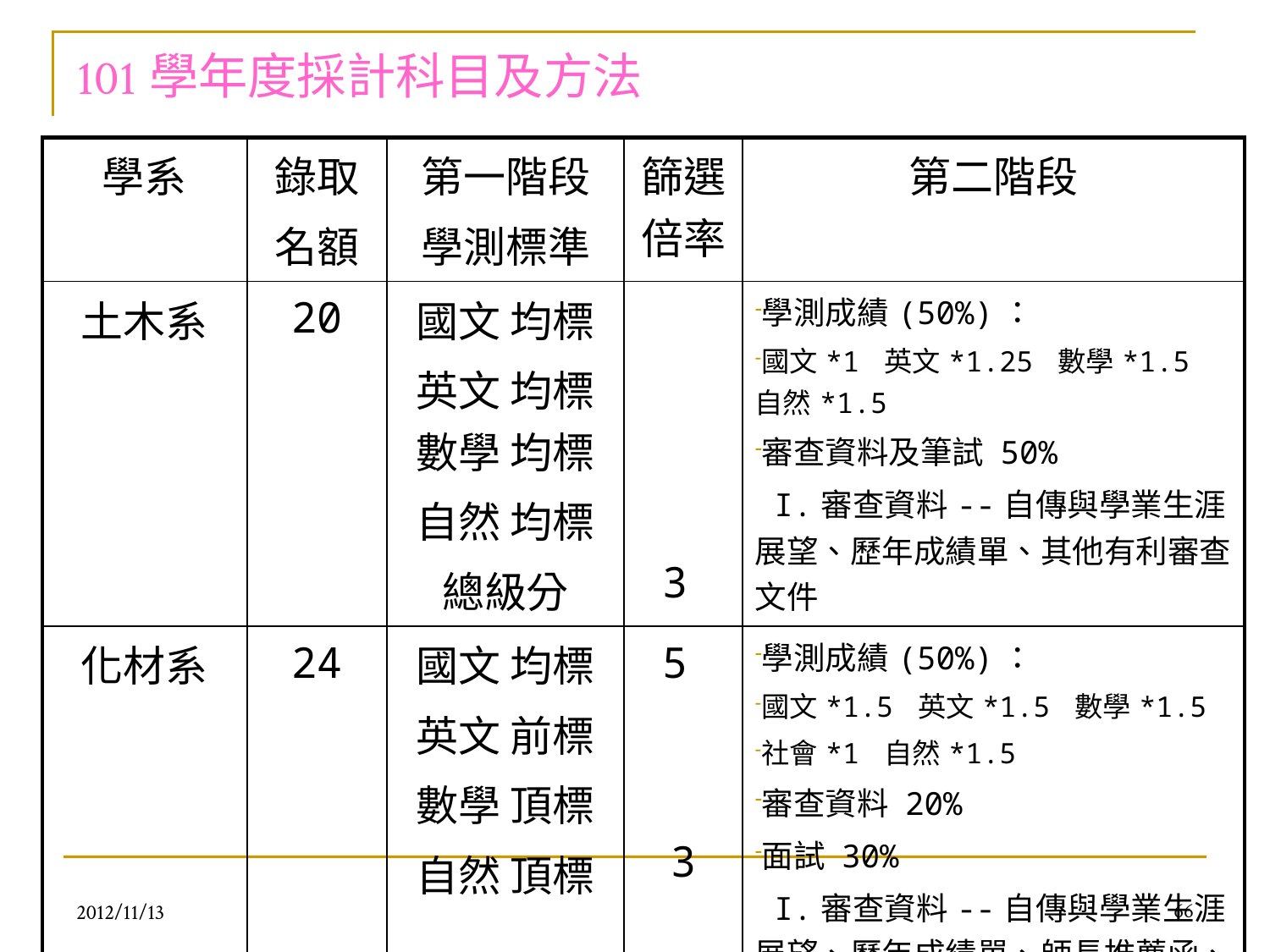

# 101學年度採計科目及方法
| 學系 | 錄取 名額 | 第一階段 學測標準 | 篩選倍率 | 第二階段 |
| --- | --- | --- | --- | --- |
| 土木系 | 20 | 國文 均標 英文 均標數學 均標 自然 均標 總級分 | 3 | 學測成績(50%)： 國文\*1 英文\*1.25 數學\*1.5 自然\*1.5 審查資料及筆試 50% I.審查資料--自傳與學業生涯展望、歷年成績單、其他有利審查文件 |
| 化材系 | 24 | 國文 均標 英文 前標 數學 頂標 自然 頂標 | 5 3 | 學測成績(50%)： 國文\*1.5 英文\*1.5 數學\*1.5 社會\*1 自然\*1.5 審查資料 20% 面試 30% I.審查資料--自傳與學業生涯展望、歷年成績單、師長推薦函、其他有利審查文件 |
2012/11/13
66